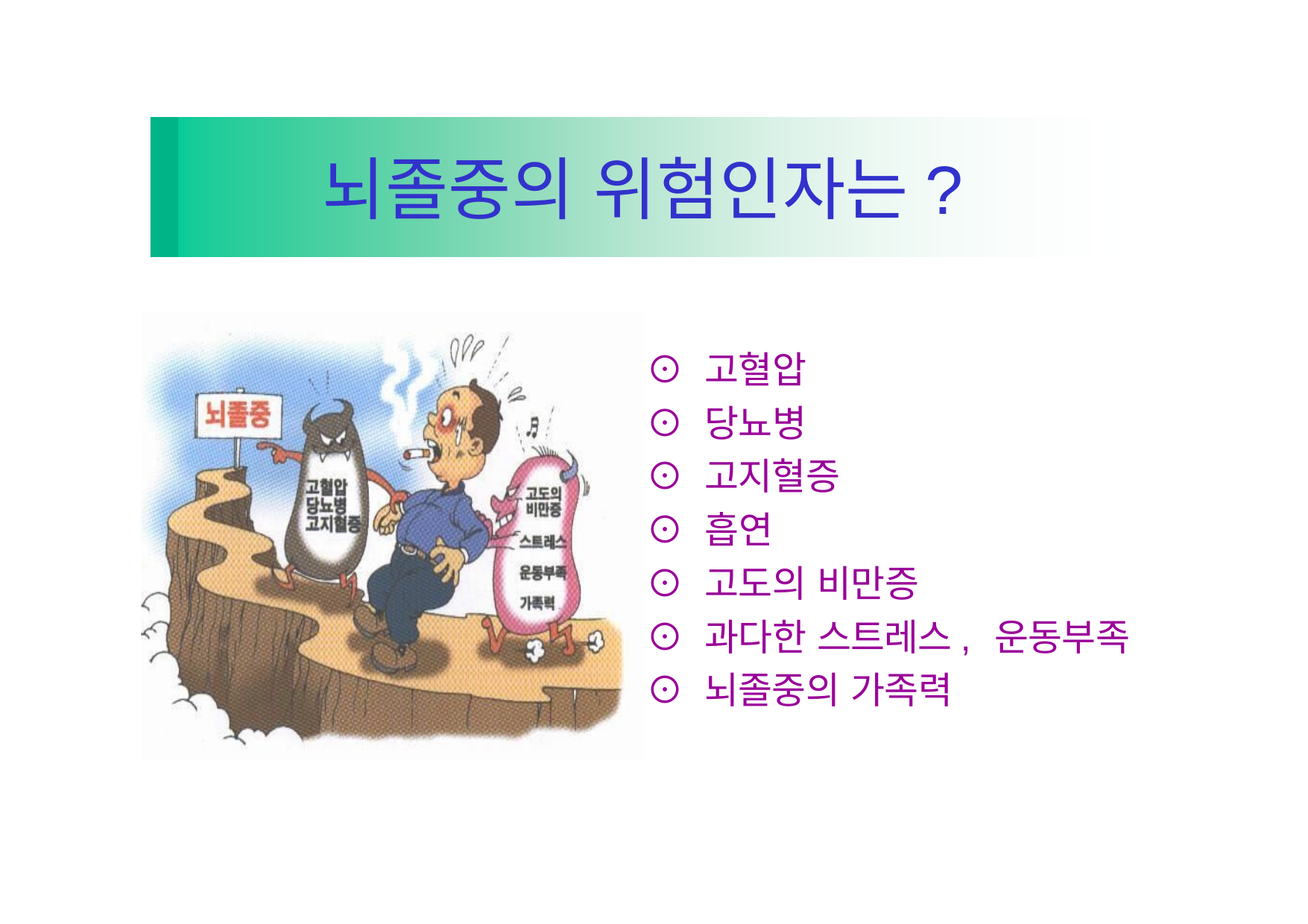

# 뇌졸중의 위험인자는?

⊙ 고혈압

⊙ 당뇨병

⊙ 고지혈증

⊙ 흡연

⊙ 고도의 비만증

⊙ 과다한 스트레스, 운동부족

⊙ 뇌졸중의 가족력